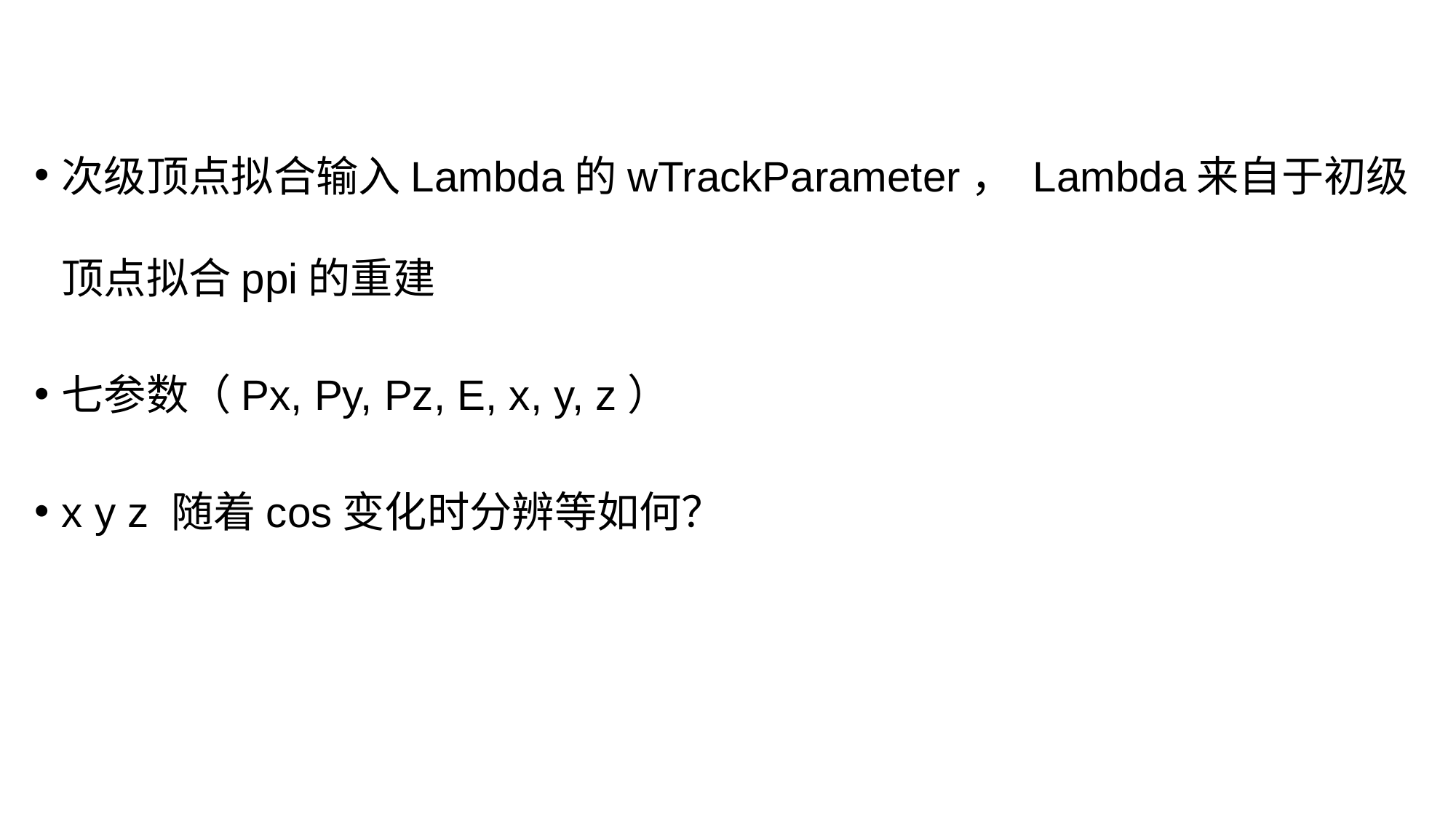

次级顶点拟合输入Lambda的wTrackParameter， Lambda来自于初级顶点拟合ppi的重建
七参数（Px, Py, Pz, E, x, y, z）
x y z 随着cos变化时分辨等如何？